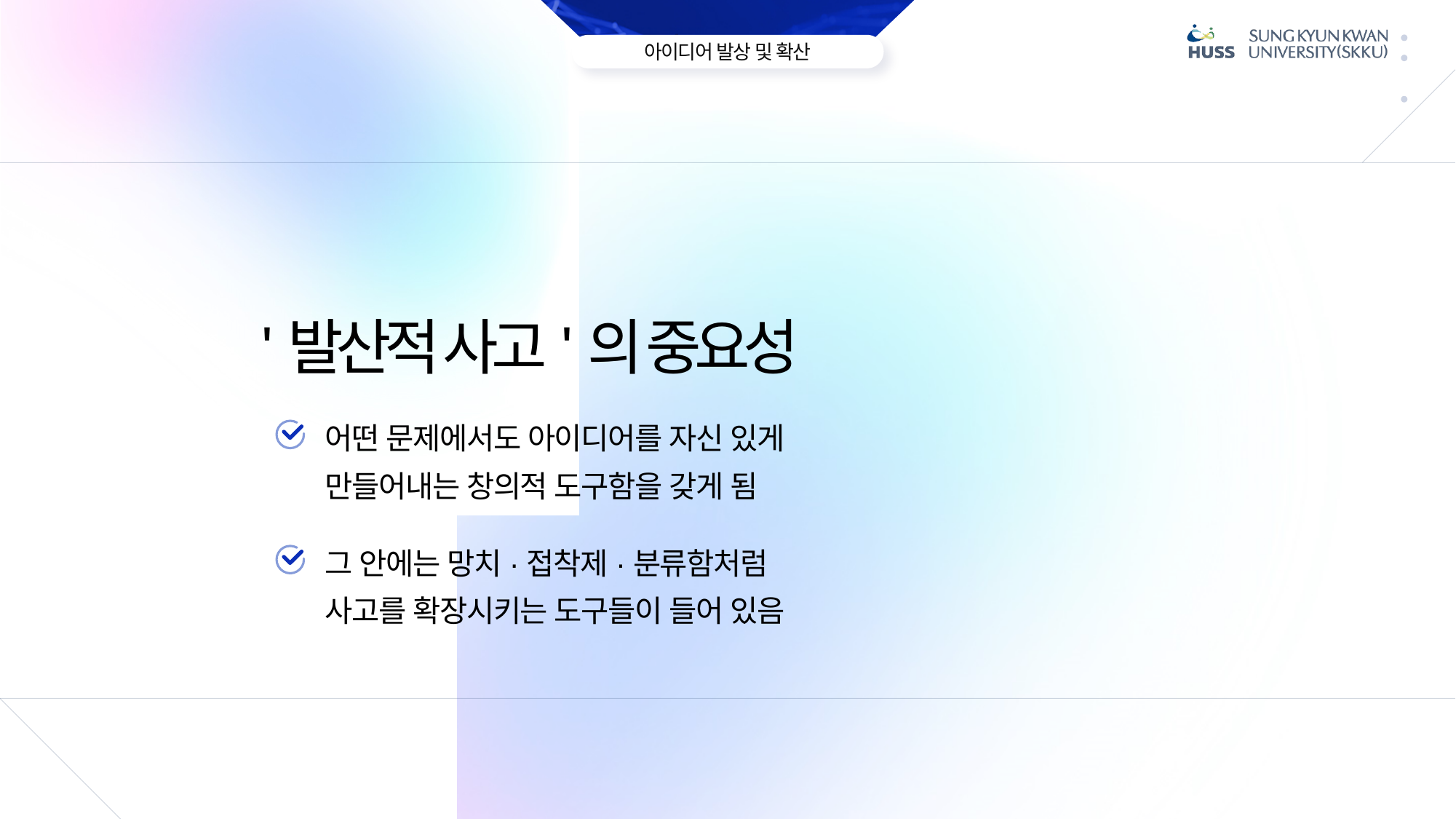

'발산적 사고'의 중요성
어떤 문제에서도 아이디어를 자신 있게 만들어내는 창의적 도구함을 갖게 됨

그 안에는 망치·접착제·분류함처럼 사고를 확장시키는 도구들이 들어 있음